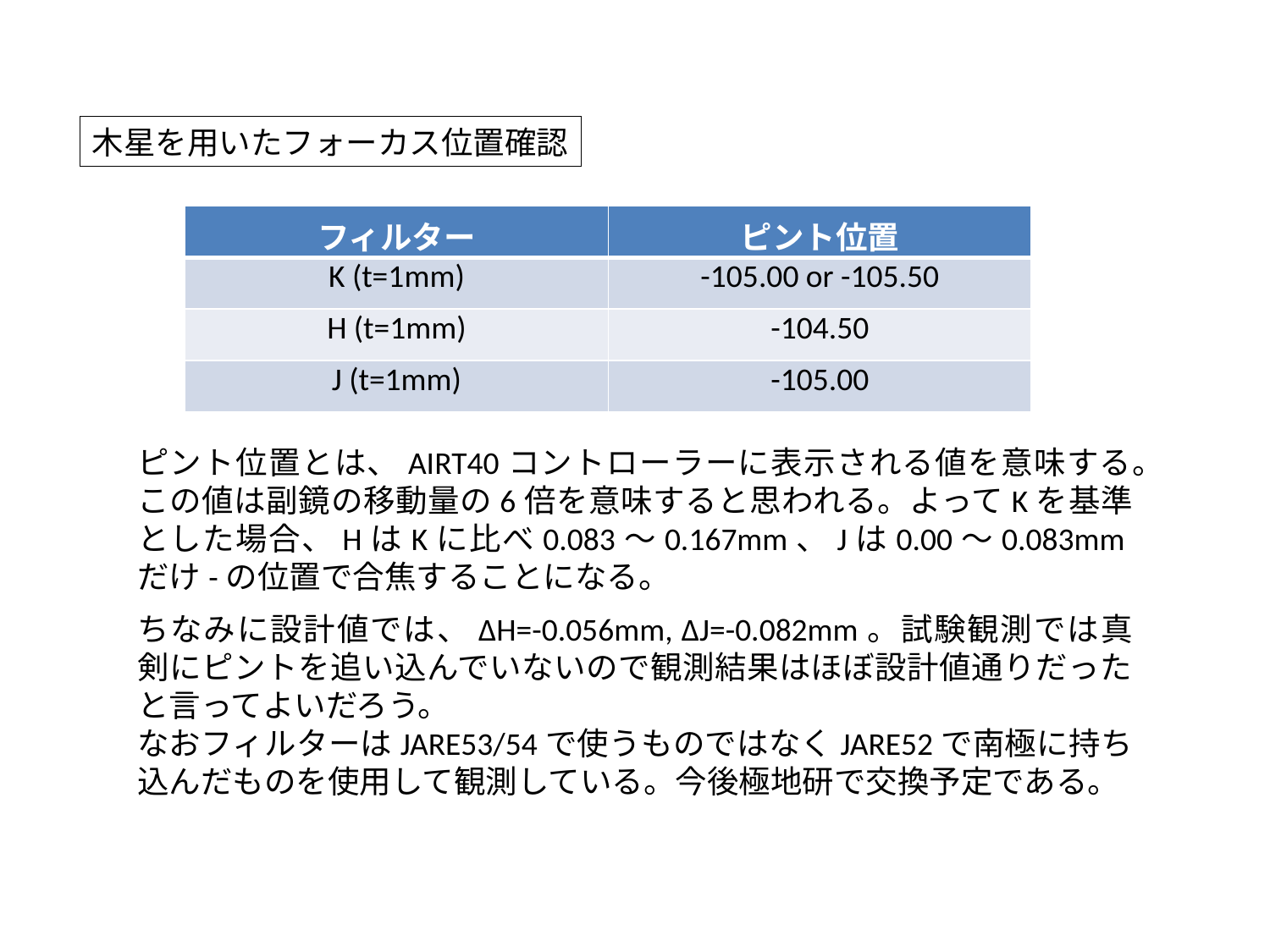

木星を用いたフォーカス位置確認
| フィルター | ピント位置 |
| --- | --- |
| K (t=1mm) | -105.00 or -105.50 |
| H (t=1mm) | -104.50 |
| J (t=1mm) | -105.00 |
ピント位置とは、AIRT40コントローラーに表示される値を意味する。この値は副鏡の移動量の6倍を意味すると思われる。よってKを基準とした場合、HはKに比べ0.083～0.167mm、Jは0.00～0.083mmだけ-の位置で合焦することになる。
ちなみに設計値では、ΔH=-0.056mm, ΔJ=-0.082mm。試験観測では真剣にピントを追い込んでいないので観測結果はほぼ設計値通りだったと言ってよいだろう。
なおフィルターはJARE53/54で使うものではなくJARE52で南極に持ち込んだものを使用して観測している。今後極地研で交換予定である。